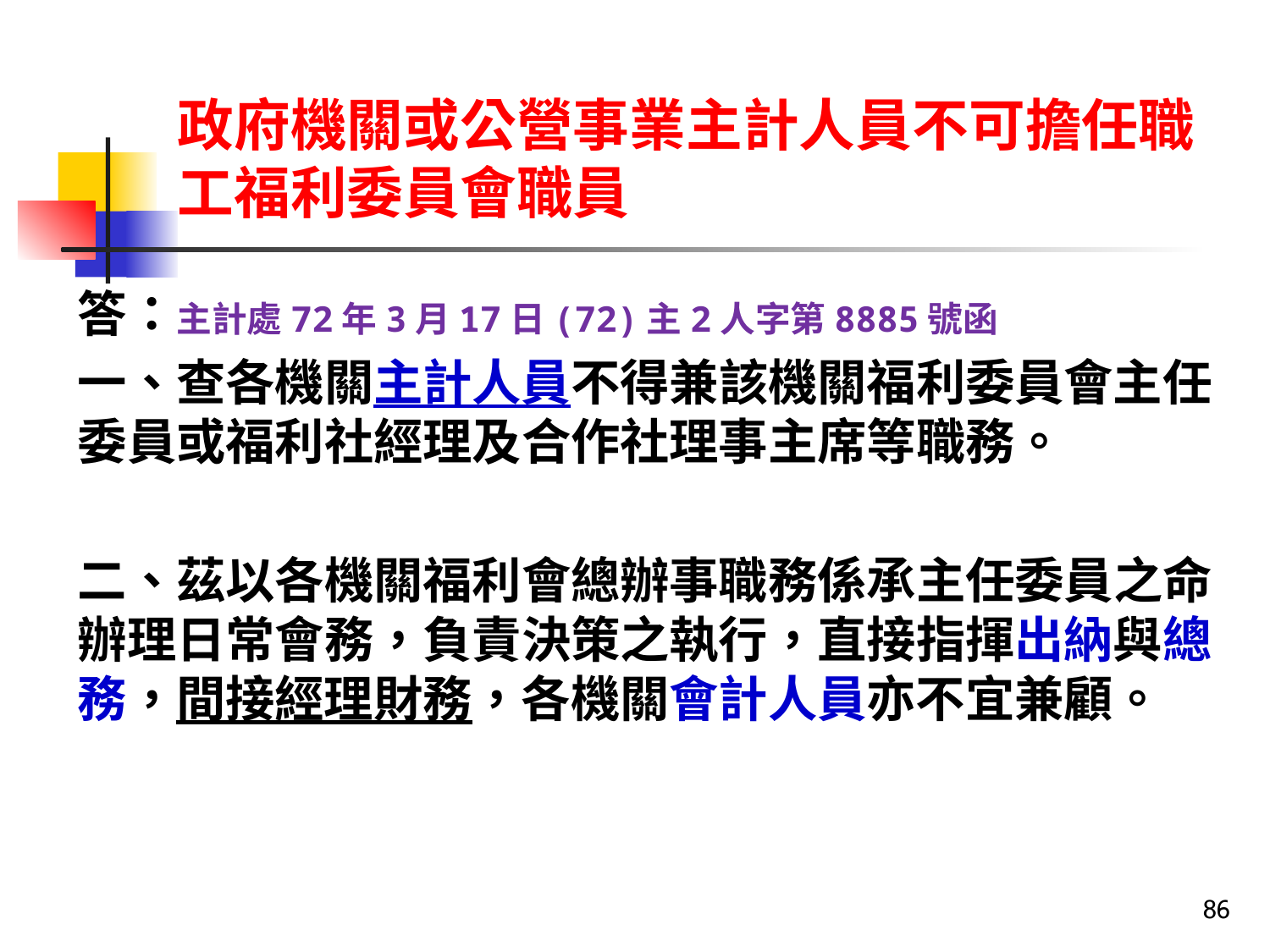

# 政府機關或公營事業主計人員不可擔任職工福利委員會職員
答：主計處72年3月17日(72)主2人字第8885號函
一、查各機關主計人員不得兼該機關福利委員會主任委員或福利社經理及合作社理事主席等職務。

二、茲以各機關福利會總辦事職務係承主任委員之命辦理日常會務，負責決策之執行，直接指揮出納與總務，間接經理財務，各機關會計人員亦不宜兼顧。

86